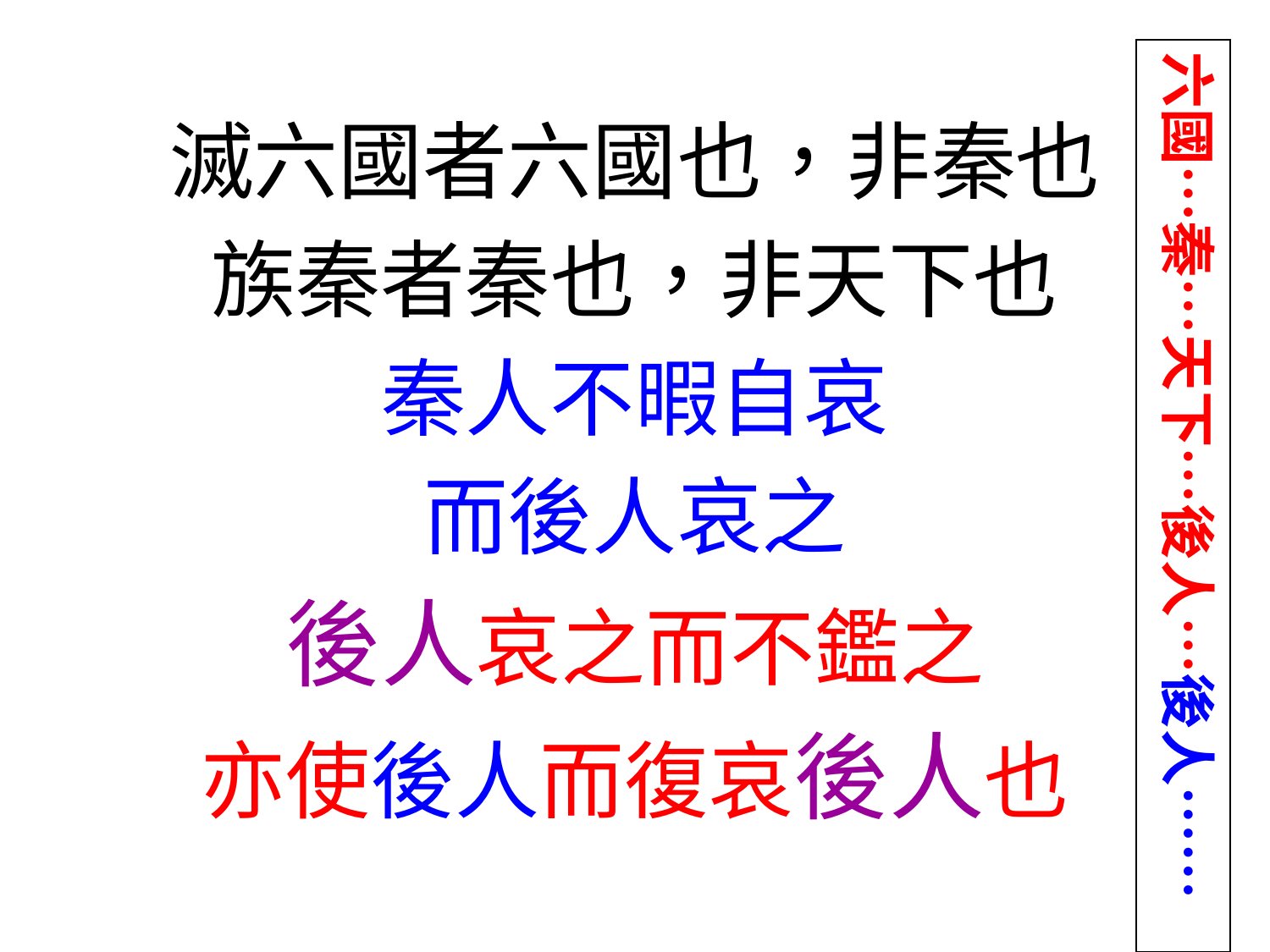

滅六國者六國也，非秦也
族秦者秦也，非天下也
秦人不暇自哀
而後人哀之
後人哀之而不鑑之
亦使後人而復哀後人也
六國…秦…天下…後人…後人……